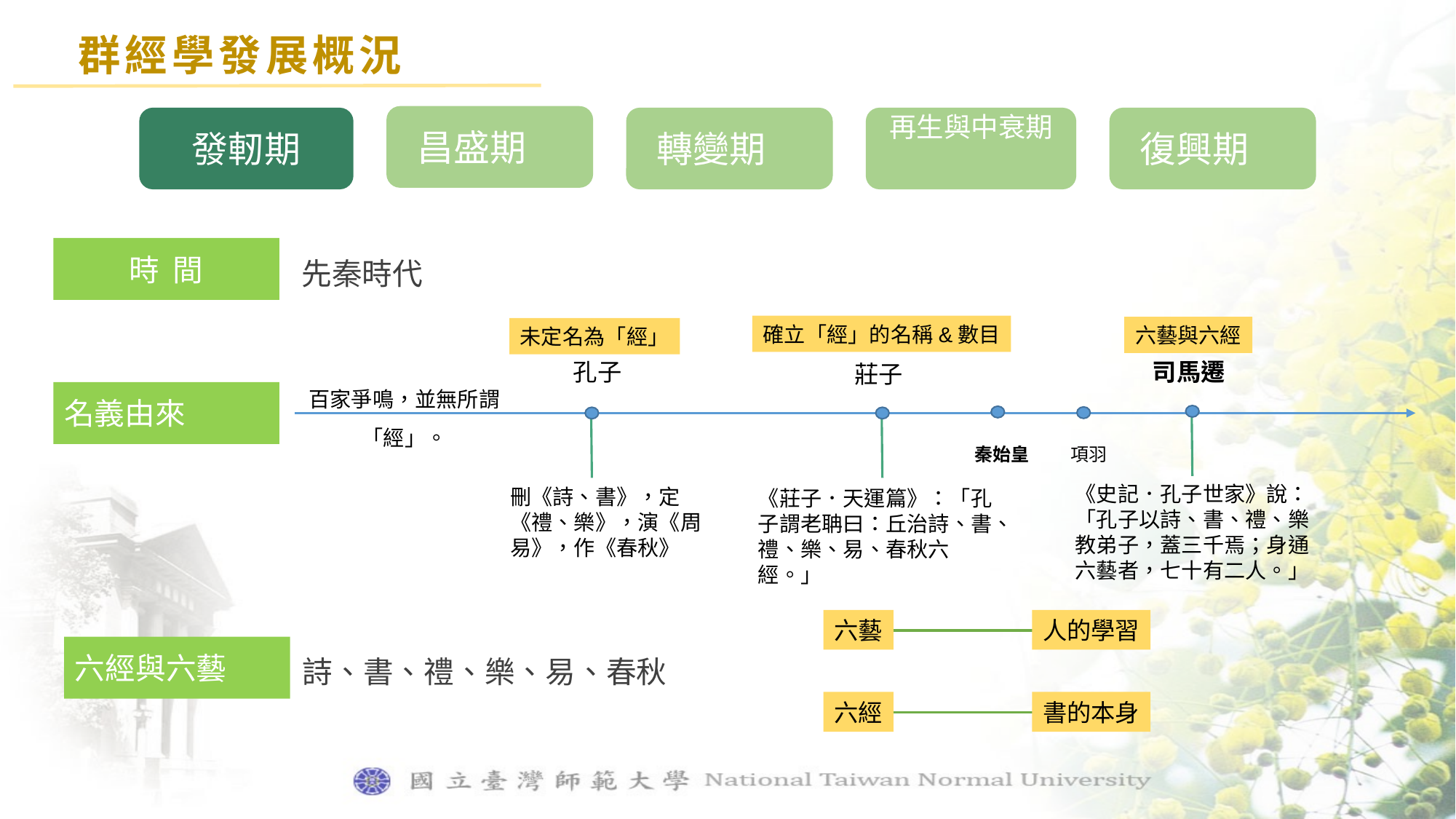

群經學發展概況
昌盛期
發軔期
轉變期
再生與中衰期
復興期
時  間
先秦時代
確立「經」的名稱&數目
六藝與六經
未定名為「經」
 司馬遷
 孔子
 莊子
百家爭鳴，並無所謂「經」。

《史記．孔子世家》說：「孔子以詩、書、禮、樂教弟子，蓋三千焉；身通六藝者，七十有二人。」
刪《詩、書》，定《禮、樂》，演《周易》，作《春秋》
《莊子．天運篇》：「孔子謂老聃曰：丘治詩、書、禮、樂、易、春秋六經。」
名義由來

 秦始皇
 項羽
六藝
人的學習
六經與六藝
詩、書、禮、樂、易、春秋
書的本身
六經